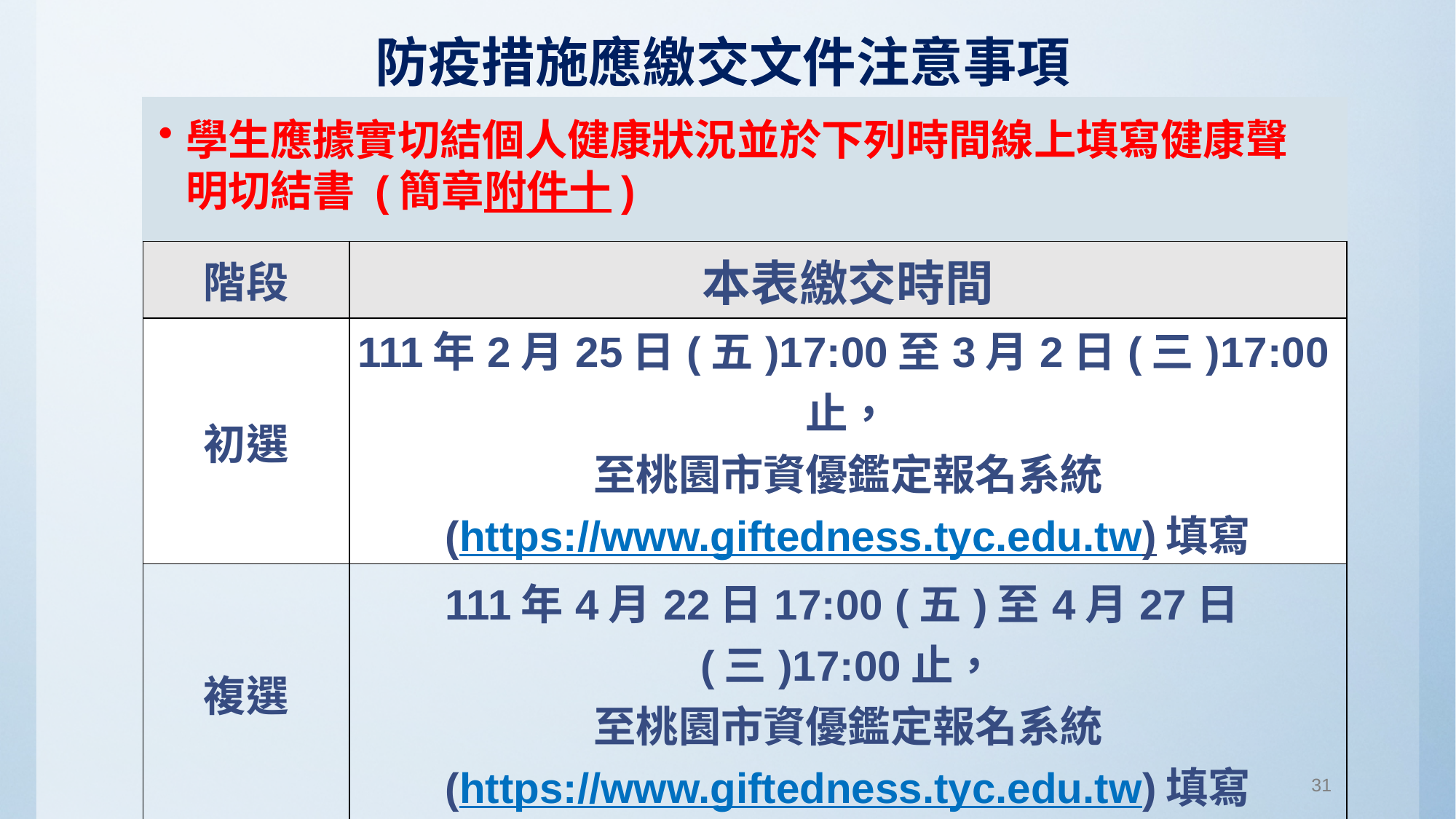

防疫措施應繳交文件注意事項
學生應據實切結個人健康狀況並於下列時間線上填寫健康聲明切結書 (簡章附件十)

| 階段 | 本表繳交時間 |
| --- | --- |
| 初選 | 111年2月25日(五)17:00至3月2日(三)17:00止， 至桃園市資優鑑定報名系統 (https://www.giftedness.tyc.edu.tw)填寫 |
| 複選 | 111年4月22日17:00 (五)至4月27日(三)17:00止， 至桃園市資優鑑定報名系統 (https://www.giftedness.tyc.edu.tw)填寫 |
31